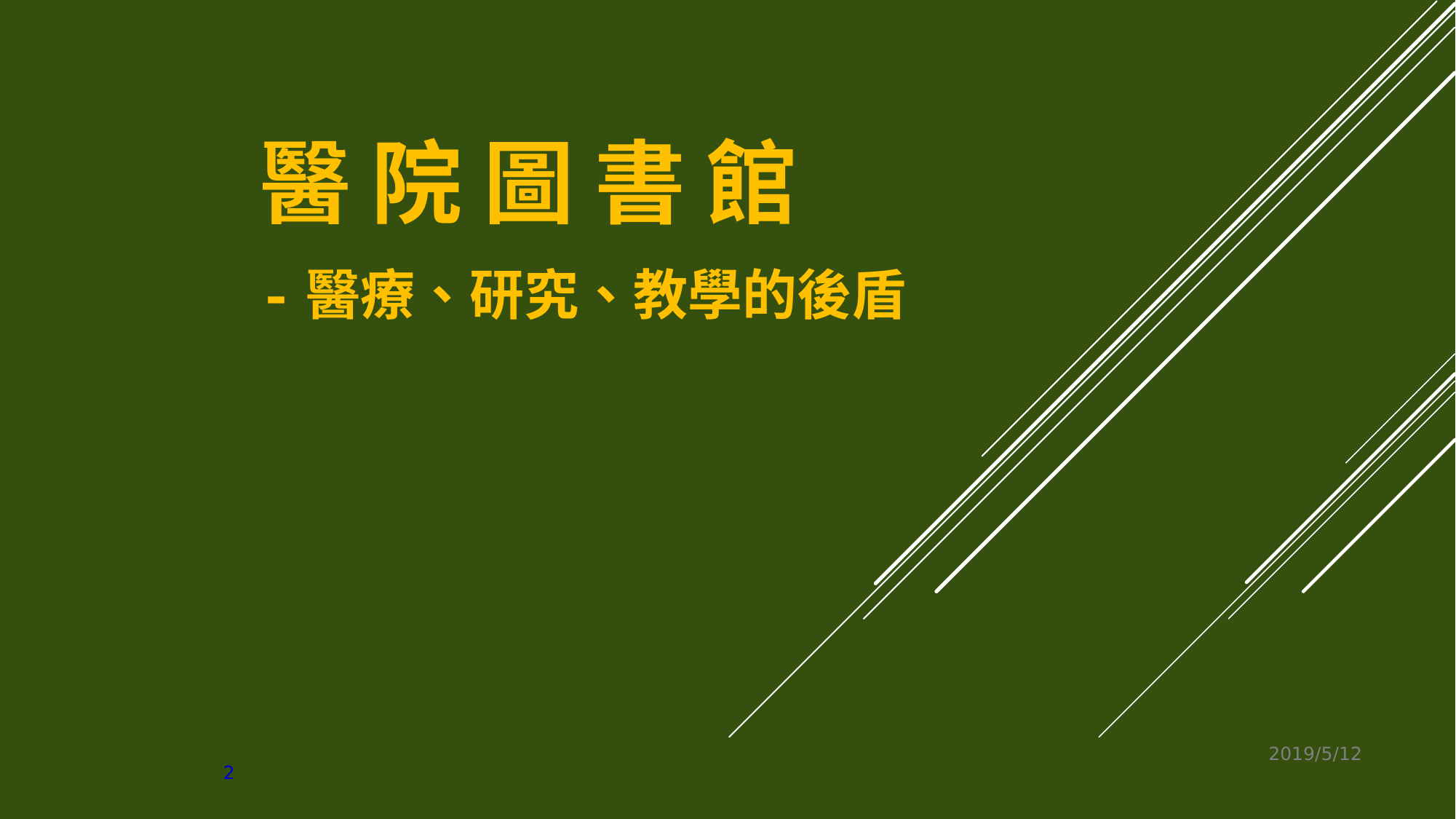

醫 院 圖 書 館
-醫療、研究、教學的後盾

2019/5/12
2